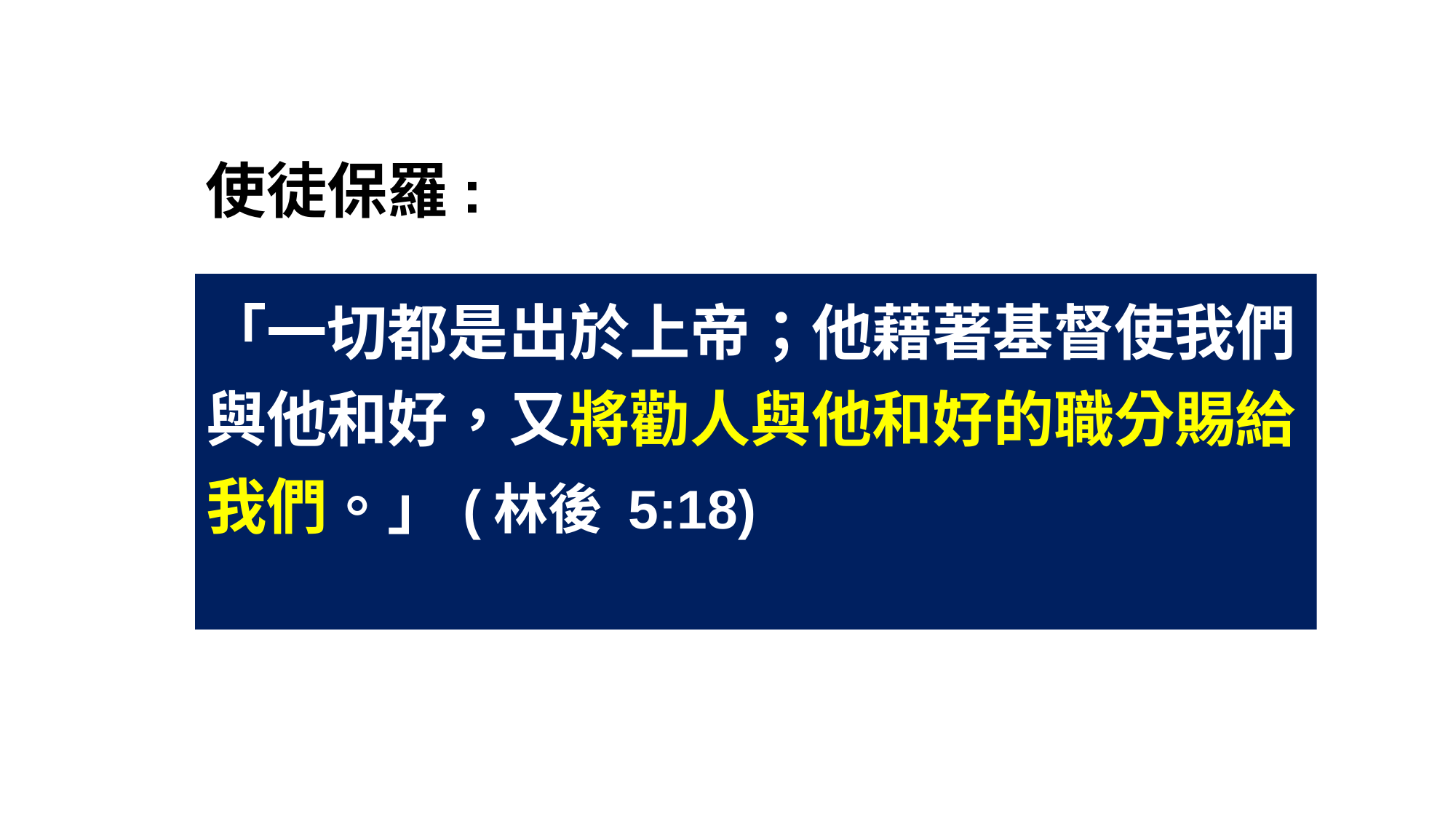

使徒保羅:
「一切都是出於上帝；他藉著基督使我們與他和好，又將勸人與他和好的職分賜給我們。」(林後 5:18)